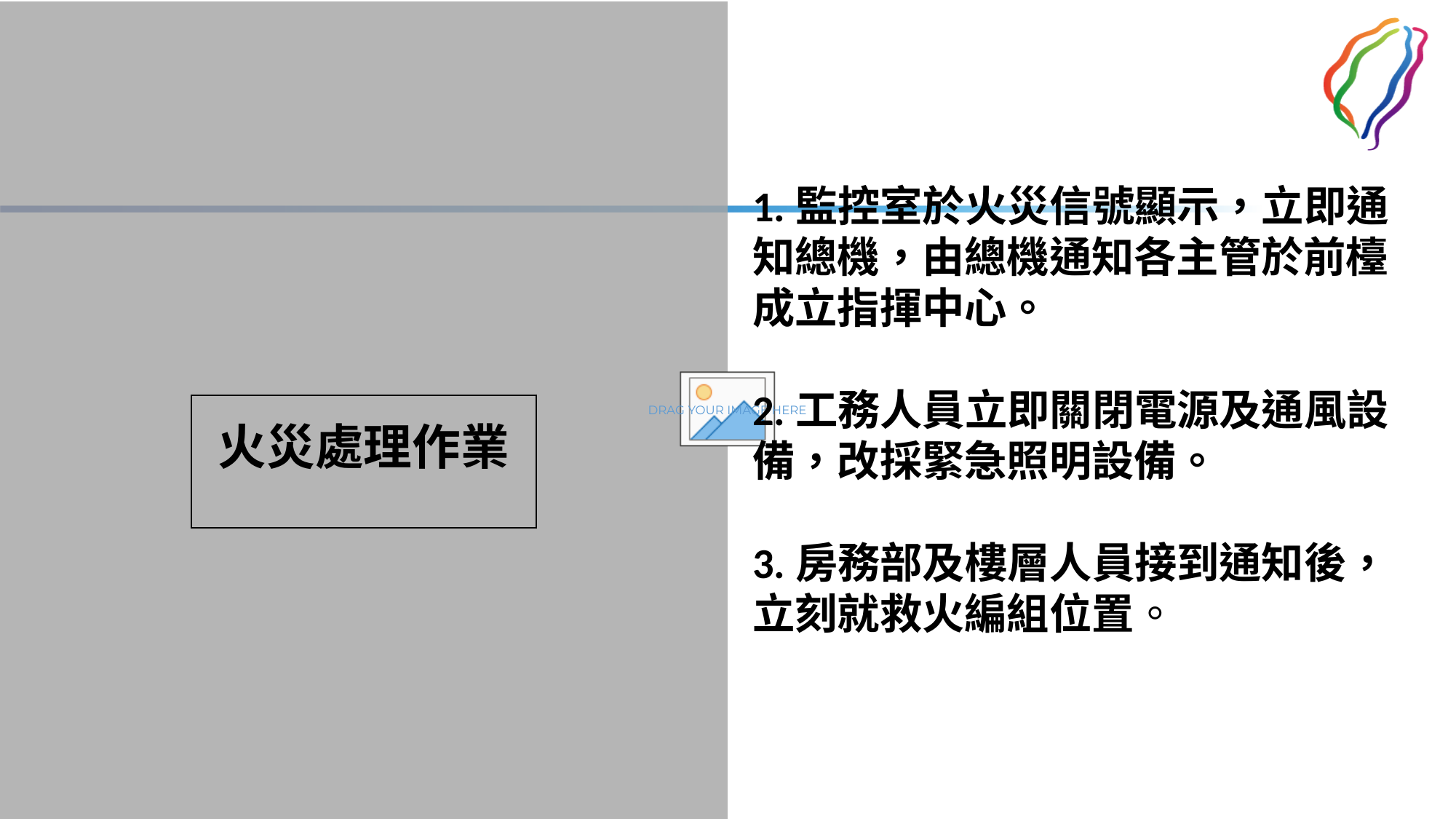

1.監控室於火災信號顯示，立即通知總機，由總機通知各主管於前檯成立指揮中心。

2.工務人員立即關閉電源及通風設備，改採緊急照明設備。

3.房務部及樓層人員接到通知後，立刻就救火編組位置。
火災處理作業